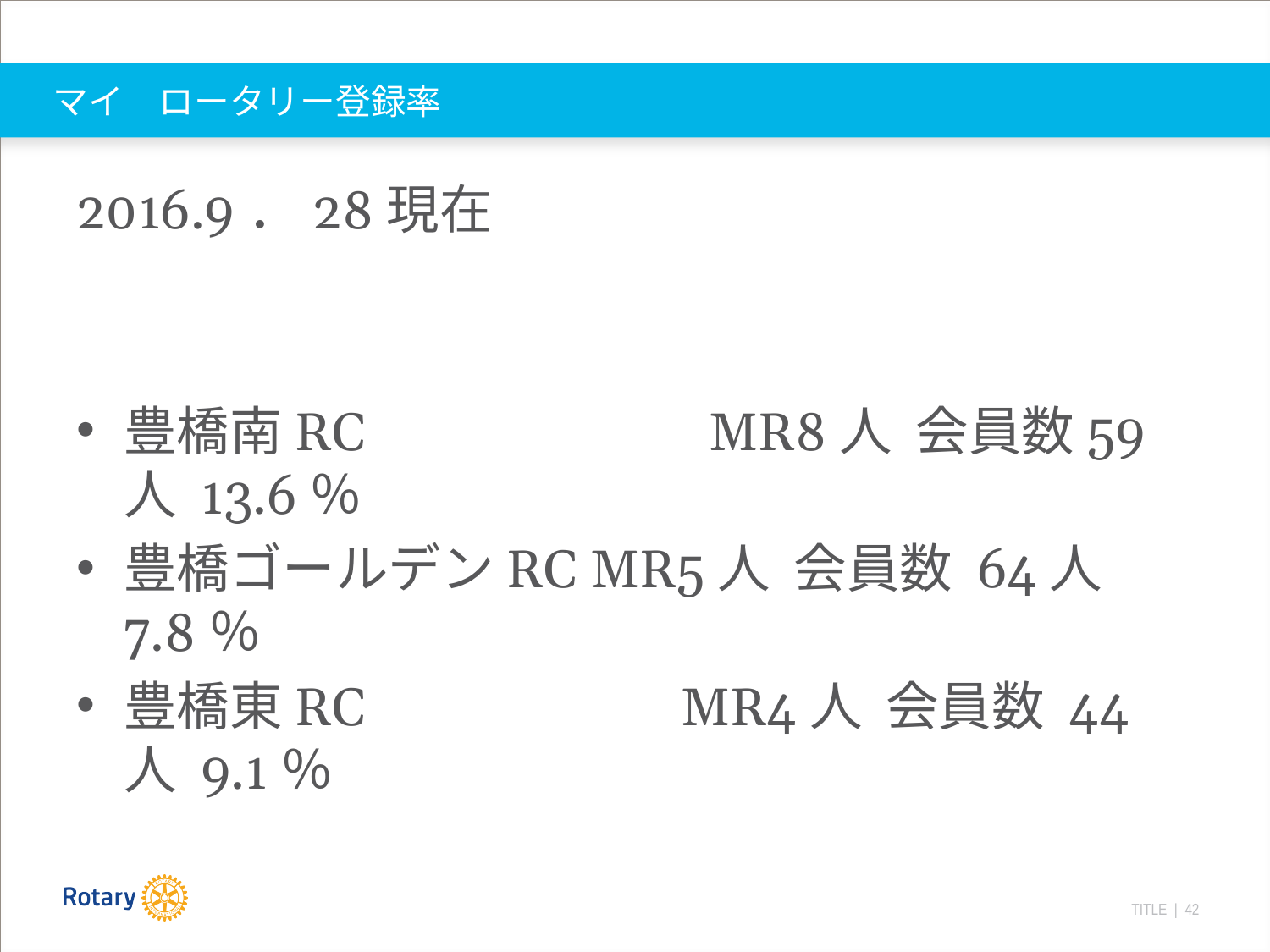

# マイ　ロータリー登録率
2016.9．28現在

豊橋南RC　　　　　　MR8人  会員数59人 13.6％
豊橋ゴールデンRC MR5人  会員数 64人 7.8％
豊橋東RC 　　　　　 MR4人  会員数 44人 9.1％